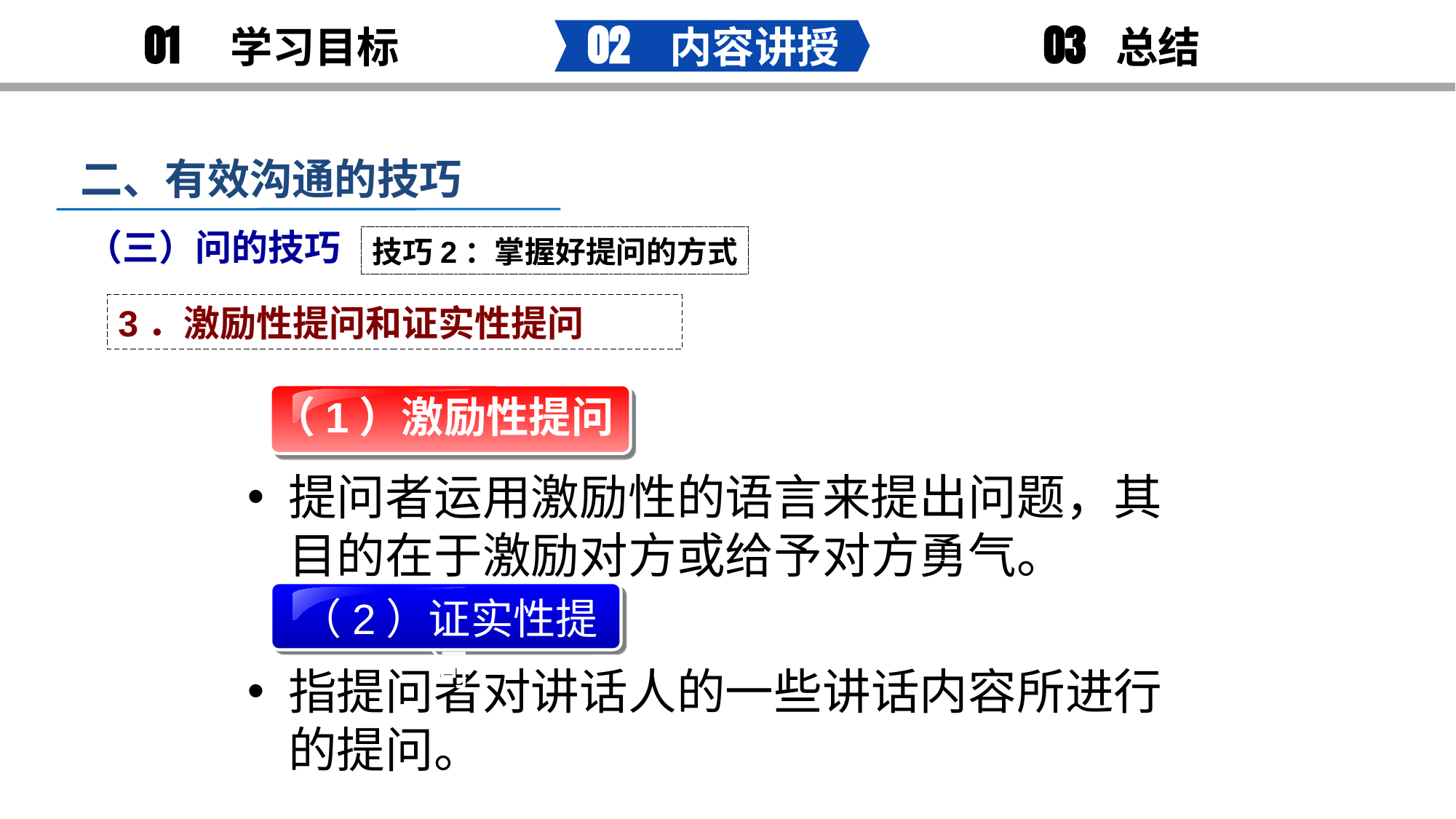

02   内容讲授
03  总结
01    学习目标

二、有效沟通的技巧
  （三）问的技巧
技巧2：掌握好提问的方式
3．激励性提问和证实性提问
（1）激励性提问

提问者运用激励性的语言来提出问题，其目的在于激励对方或给予对方勇气。

指提问者对讲话人的一些讲话内容所进行的提问。

（2）证实性提问